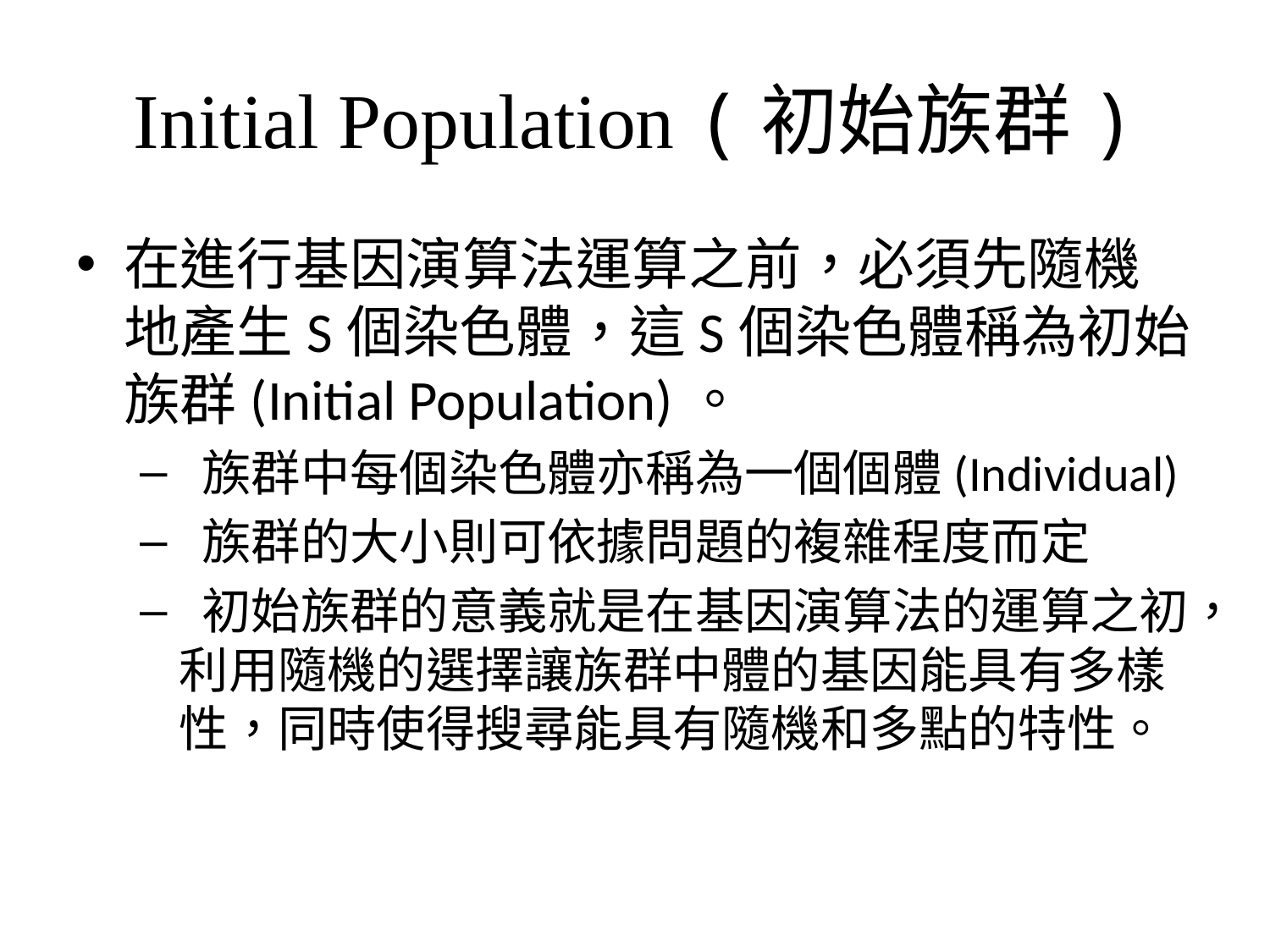

# Initial Population (初始族群)
在進行基因演算法運算之前，必須先隨機地產生S個染色體，這S個染色體稱為初始族群(Initial Population)。
 族群中每個染色體亦稱為一個個體(Individual)
 族群的大小則可依據問題的複雜程度而定
 初始族群的意義就是在基因演算法的運算之初，利用隨機的選擇讓族群中體的基因能具有多樣性，同時使得搜尋能具有隨機和多點的特性。